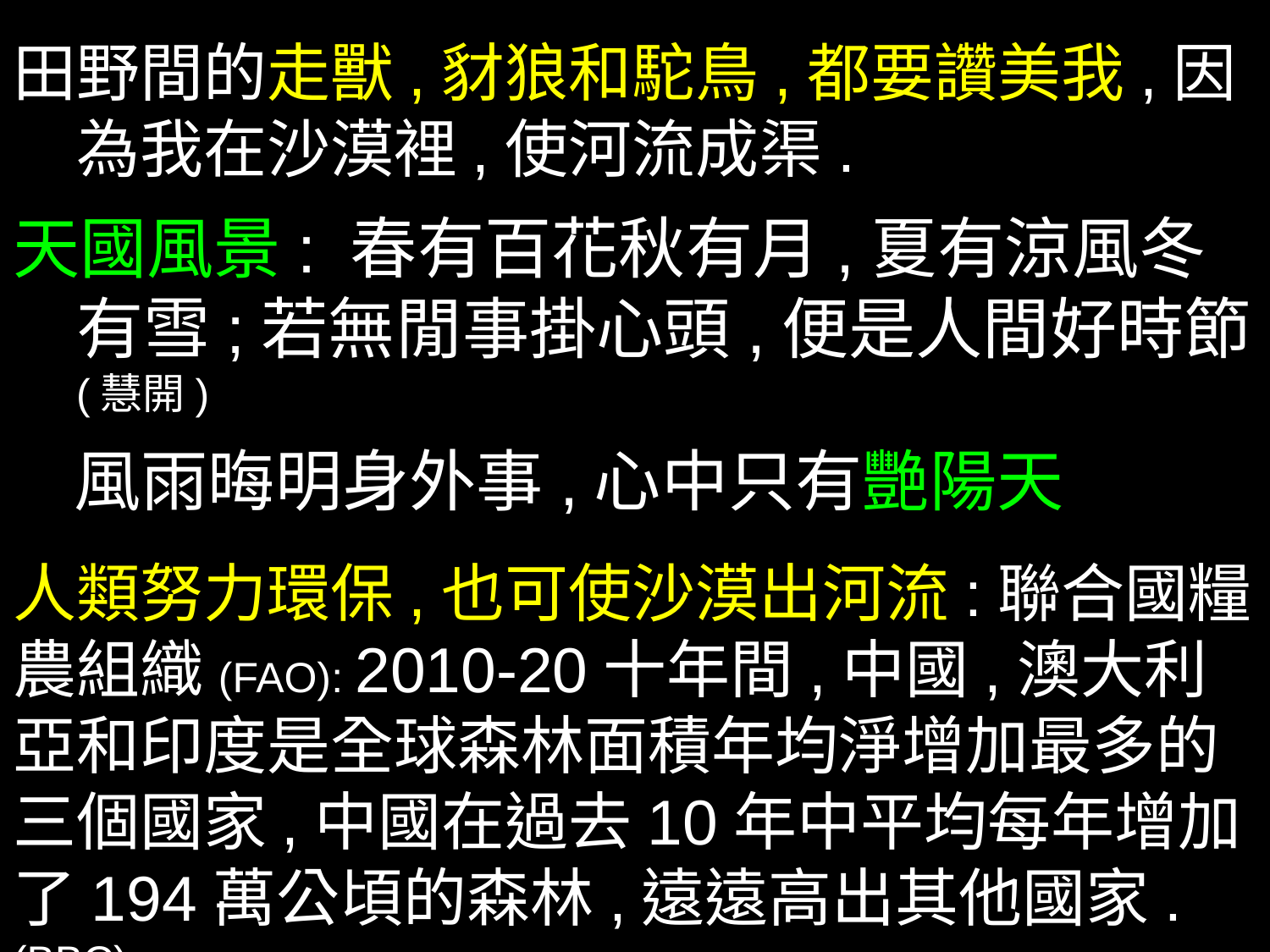

田野間的走獸,豺狼和駝鳥,都要讚美我,因為我在沙漠裡,使河流成渠.
天國風景: 春有百花秋有月,夏有涼風冬有雪;若無閒事掛心頭,便是人間好時節(慧開)
   風雨晦明身外事,心中只有艷陽天
人類努力環保,也可使沙漠出河流:聯合國糧農組織(FAO): 2010-20十年間,中國,澳大利亞和印度是全球森林面積年均淨增加最多的三個國家,中國在過去10年中平均每年增加了194萬公頃的森林,遠遠高出其他國家.(BBC)